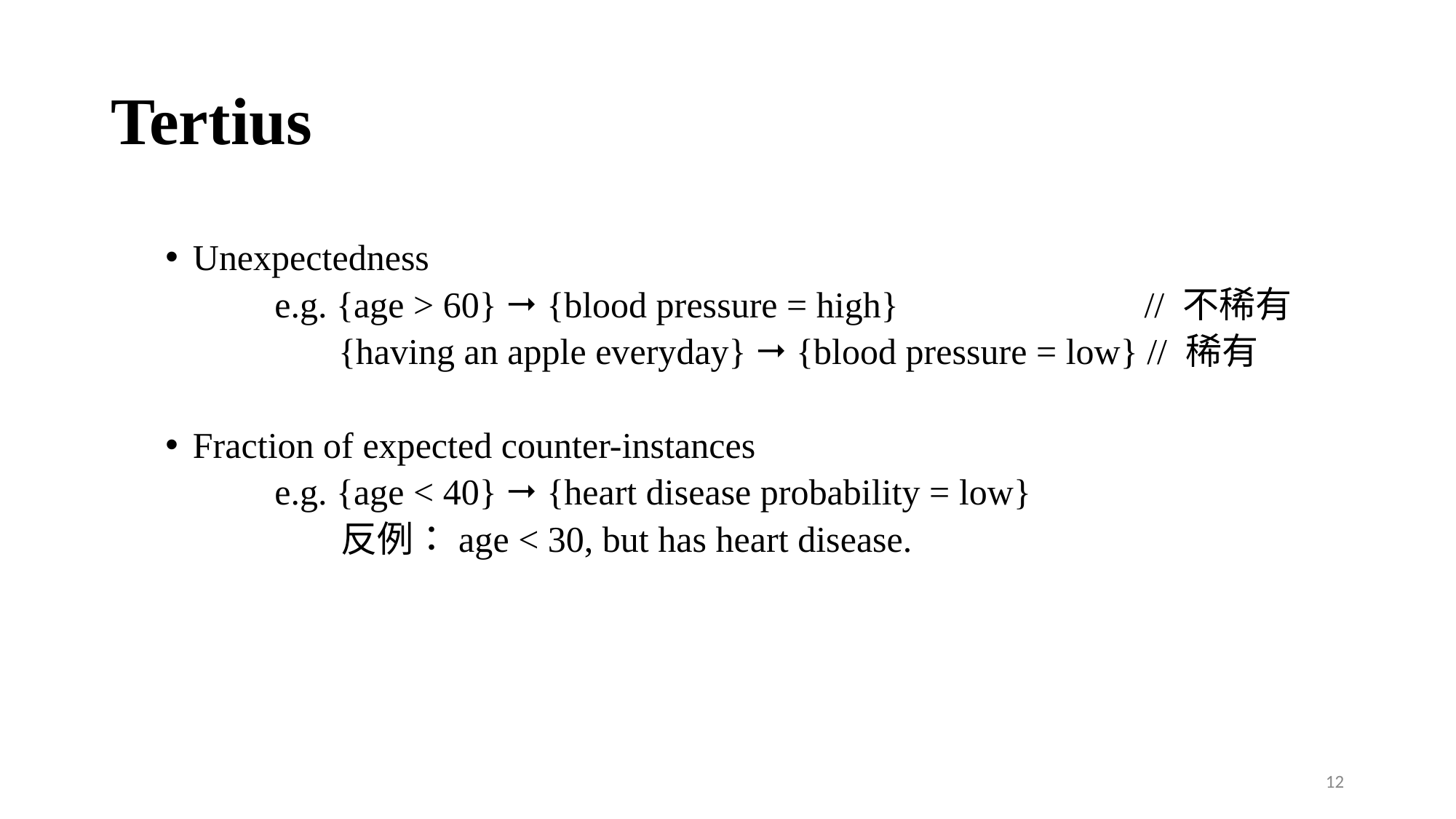

# Tertius

Unexpectedness
	e.g. {age > 60} ⭢ {blood pressure = high}                           // 不稀有
	       {having an apple everyday} ⭢ {blood pressure = low} // 稀有

Fraction of expected counter-instances
	e.g. {age < 40} ⭢ {heart disease probability = low}
	       反例：age < 30, but has heart disease.
12